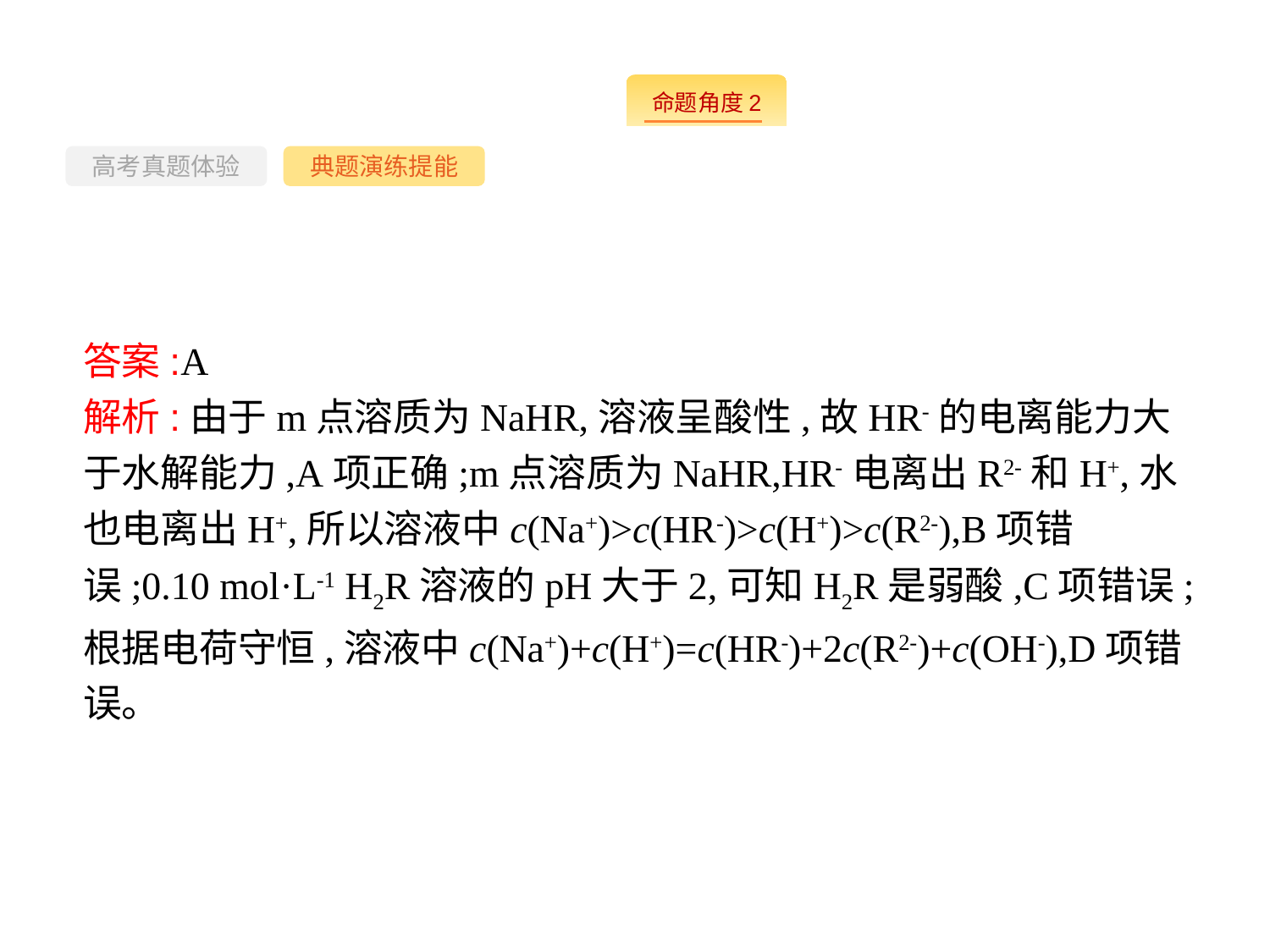

-43-
高考真题体验
典题演练提能
答案:A
解析:由于m点溶质为NaHR,溶液呈酸性,故HR-的电离能力大于水解能力,A项正确;m点溶质为NaHR,HR-电离出R2-和H+,水也电离出H+,所以溶液中c(Na+)>c(HR-)>c(H+)>c(R2-),B项错误;0.10 mol·L-1 H2R溶液的pH大于2,可知H2R是弱酸,C项错误;根据电荷守恒,溶液中c(Na+)+c(H+)=c(HR-)+2c(R2-)+c(OH-),D项错误。